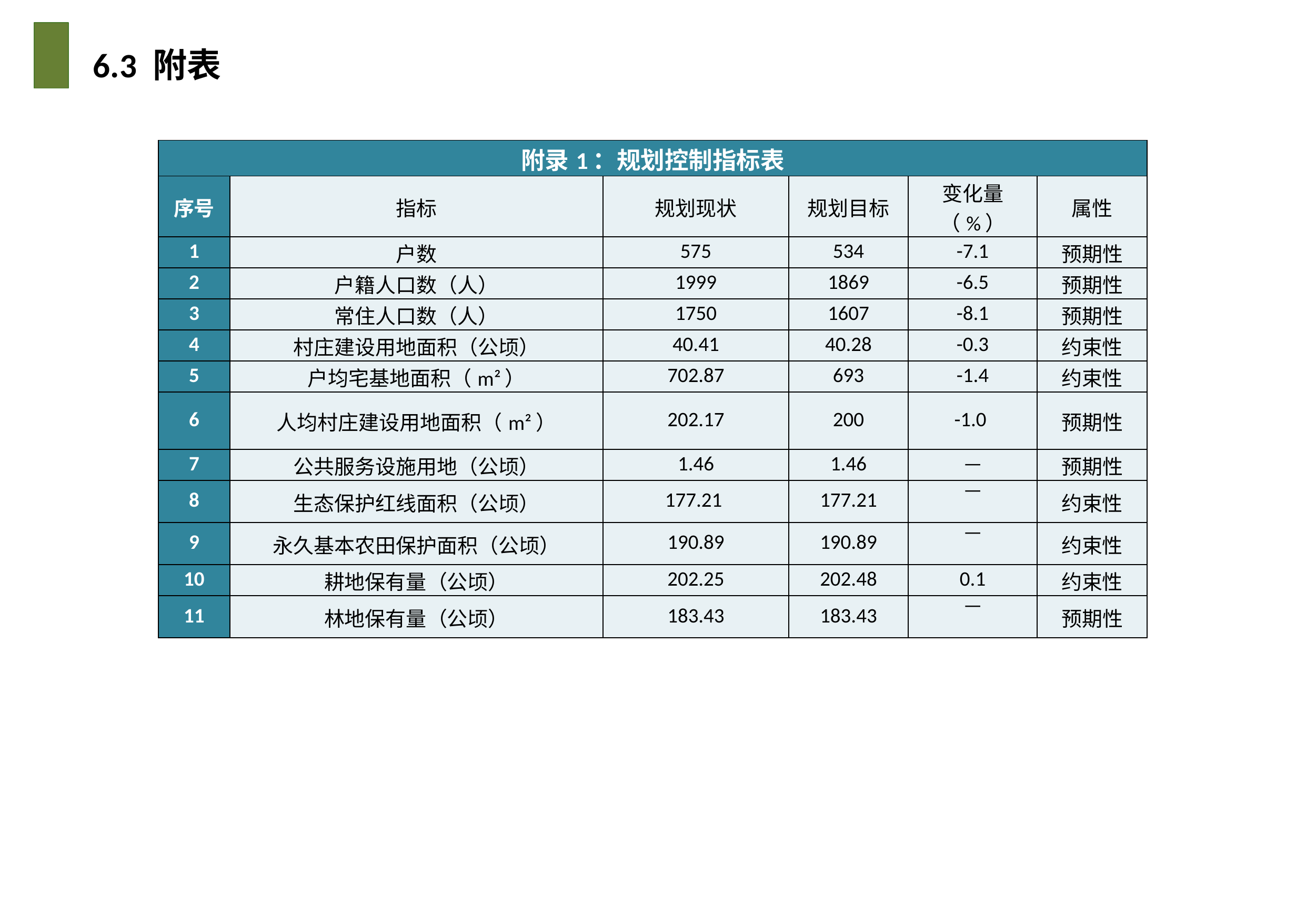

6.3 附表
| 附录1：规划控制指标表 |  |  |  |  |  |
| --- | --- | --- | --- | --- | --- |
| 序号 | 指标 | 规划现状 | 规划目标 | 变化量（%） | 属性 |
| 1 | 户数 | 575 | 534 | -7.1 | 预期性 |
| 2 | 户籍人口数（人） | 1999 | 1869 | -6.5 | 预期性 |
| 3 | 常住人口数（人） | 1750 | 1607 | -8.1 | 预期性 |
| 4 | 村庄建设用地面积（公顷） | 40.41 | 40.28 | -0.3 | 约束性 |
| 5 | 户均宅基地面积（m²） | 702.87 | 693 | -1.4 | 约束性 |
| 6 | 人均村庄建设用地面积（m²） | 202.17 | 200 | -1.0 | 预期性 |
| 7 | 公共服务设施用地（公顷） | 1.46 | 1.46 | — | 预期性 |
| 8 | 生态保护红线面积（公顷） | 177.21 | 177.21 | — | 约束性 |
| 9 | 永久基本农田保护面积（公顷） | 190.89 | 190.89 | — | 约束性 |
| 10 | 耕地保有量（公顷） | 202.25 | 202.48 | 0.1 | 约束性 |
| 11 | 林地保有量（公顷） | 183.43 | 183.43 | — | 预期性 |